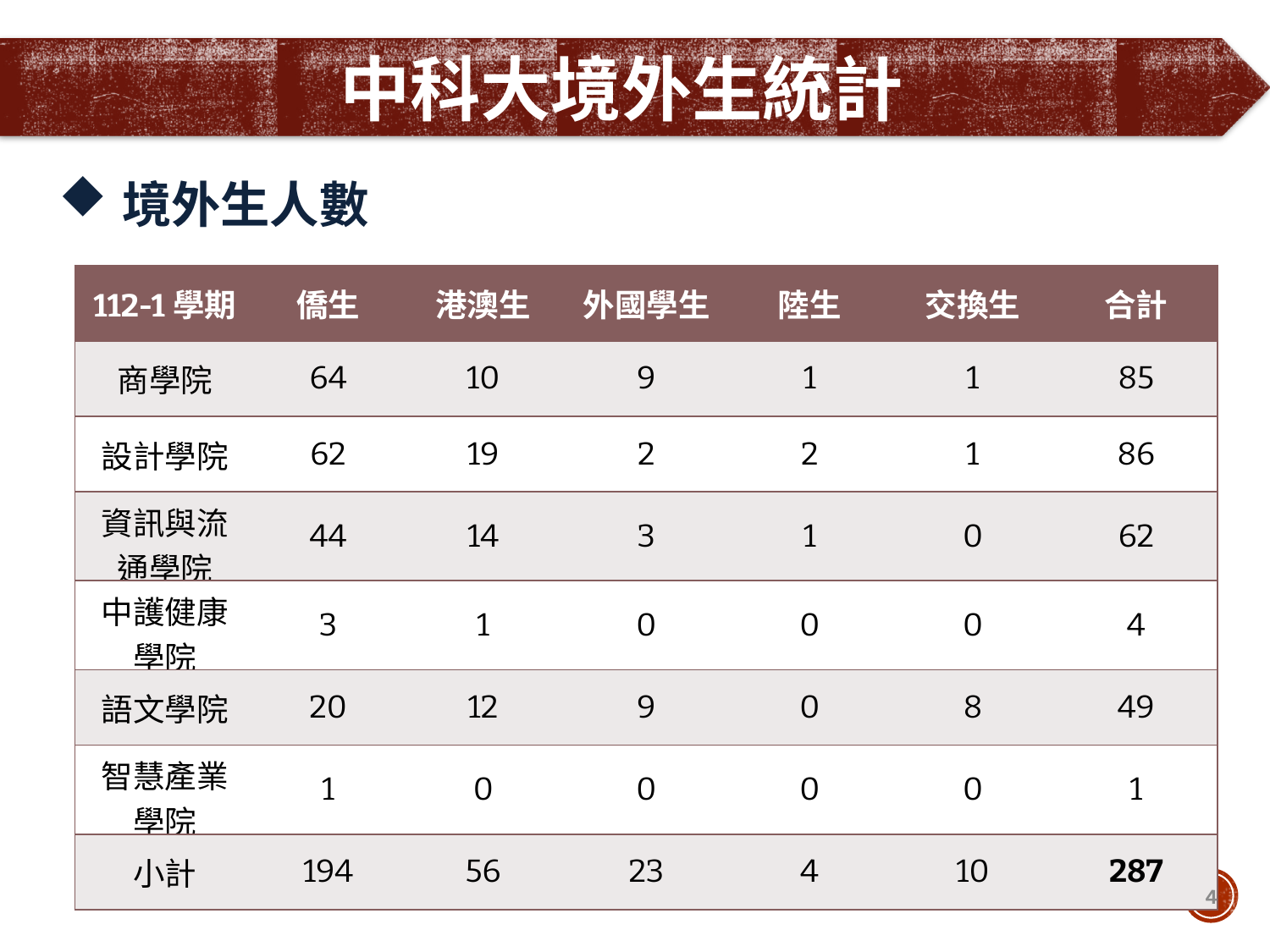

中科大境外生統計
境外生人數
| 112-1學期 | 僑生 | 港澳生 | 外國學生 | 陸生 | 交換生 | 合計 |
| --- | --- | --- | --- | --- | --- | --- |
| 商學院 | 64 | 10 | 9 | 1 | 1 | 85 |
| 設計學院 | 62 | 19 | 2 | 2 | 1 | 86 |
| 資訊與流通學院 | 44 | 14 | 3 | 1 | 0 | 62 |
| 中護健康學院 | 3 | 1 | 0 | 0 | 0 | 4 |
| 語文學院 | 20 | 12 | 9 | 0 | 8 | 49 |
| 智慧產業學院 | 1 | 0 | 0 | 0 | 0 | 1 |
| 小計 | 194 | 56 | 23 | 4 | 10 | 287 |
4